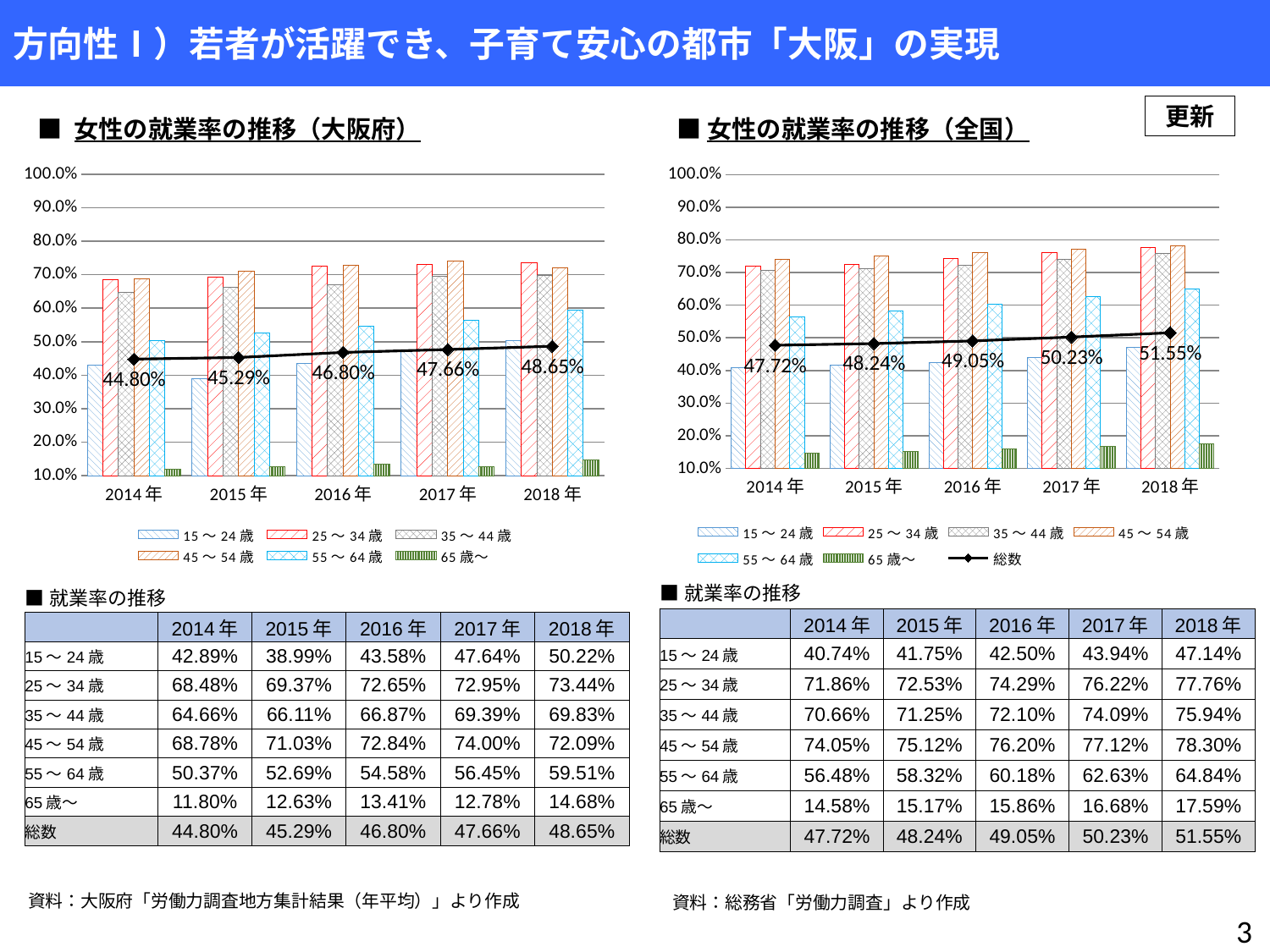

# 方向性Ⅰ）若者が活躍でき、子育て安心の都市「大阪」の実現
更新
■ 女性の就業率の推移（大阪府）
■女性の就業率の推移（全国）

### Chart

| Category | 15～24歳 | 25～34歳 | 35～44歳 | 45～54歳 | 55～64歳 | 65歳～ | 総数 |
|---|---|---|---|---|---|---|---|
| 2014年 | 0.4288990825688073 | 0.6848249027237354 | 0.6466275659824047 | 0.6878216123499142 | 0.5036630036630036 | 0.11801730920535011 | 0.44802778466881665 |
| 2015年 | 0.38990825688073394 | 0.6936758893280632 | 0.661144578313253 | 0.7102649006622517 | 0.5269230769230769 | 0.12633996937212863 | 0.4529236868186323 |
| 2016年 | 0.43577981651376146 | 0.7265469061876247 | 0.6687402799377916 | 0.7284345047923323 | 0.545816733067729 | 0.13408239700374533 | 0.4679693297056641 |
| 2017年 | 0.4764044943820225 | 0.7295081967213115 | 0.6939102564102564 | 0.74 | 0.5645161290322581 | 0.1277695716395864 | 0.47658945293247906 |
| 2018年 | 0.5022321428571429 | 0.7344398340248963 | 0.6983333333333334 | 0.7208955223880597 | 0.5951417004048583 | 0.1468224981738495 | 0.4864665354330709 |

### Chart

| Category | 15～24歳 | 25～34歳 | 35～44歳 | 45～54歳 | 55～64歳 | 65歳～ | 総数 |
|---|---|---|---|---|---|---|---|
| 2014年 | 0.4074074074074074 | 0.7186147186147186 | 0.7065934065934066 | 0.7405140758873929 | 0.5648038049940547 | 0.14582224587546566 | 0.4772449869224063 |
| 2015年 | 0.4175084175084175 | 0.725258493353028 | 0.7125279642058165 | 0.7512019230769231 | 0.5832305795314426 | 0.15168831168831168 | 0.4823796231681787 |
| 2016年 | 0.42495784148397975 | 0.7428998505231689 | 0.7209567198177677 | 0.7620164126611958 | 0.6017699115044248 | 0.15859255481896992 | 0.4905134899912968 |
| 2017年 | 0.4393939393939394 | 0.7621951219512195 | 0.7409144196951934 | 0.7711670480549199 | 0.6262886597938144 | 0.16683417085427135 | 0.5022640195053988 |
| 2018年 | 0.4713804713804714 | 0.7776049766718507 | 0.7593712212817413 | 0.7829977628635347 | 0.6484375 | 0.17594433399602386 | 0.5155106308818403 |
| ■就業率の推移 |  |  |  |  |  |
| --- | --- | --- | --- | --- | --- |
|  | 2014年 | 2015年 | 2016年 | 2017年 | 2018年 |
| 15～24歳 | 40.74% | 41.75% | 42.50% | 43.94% | 47.14% |
| 25～34歳 | 71.86% | 72.53% | 74.29% | 76.22% | 77.76% |
| 35～44歳 | 70.66% | 71.25% | 72.10% | 74.09% | 75.94% |
| 45～54歳 | 74.05% | 75.12% | 76.20% | 77.12% | 78.30% |
| 55～64歳 | 56.48% | 58.32% | 60.18% | 62.63% | 64.84% |
| 65歳～ | 14.58% | 15.17% | 15.86% | 16.68% | 17.59% |
| 総数 | 47.72% | 48.24% | 49.05% | 50.23% | 51.55% |
| ■就業率の推移 |  |  |  |  |  |
| --- | --- | --- | --- | --- | --- |
|  | 2014年 | 2015年 | 2016年 | 2017年 | 2018年 |
| 15～24歳 | 42.89% | 38.99% | 43.58% | 47.64% | 50.22% |
| 25～34歳 | 68.48% | 69.37% | 72.65% | 72.95% | 73.44% |
| 35～44歳 | 64.66% | 66.11% | 66.87% | 69.39% | 69.83% |
| 45～54歳 | 68.78% | 71.03% | 72.84% | 74.00% | 72.09% |
| 55～64歳 | 50.37% | 52.69% | 54.58% | 56.45% | 59.51% |
| 65歳～ | 11.80% | 12.63% | 13.41% | 12.78% | 14.68% |
| 総数 | 44.80% | 45.29% | 46.80% | 47.66% | 48.65% |
資料：大阪府「労働力調査地方集計結果（年平均）」より作成
資料：総務省「労働力調査」より作成
3